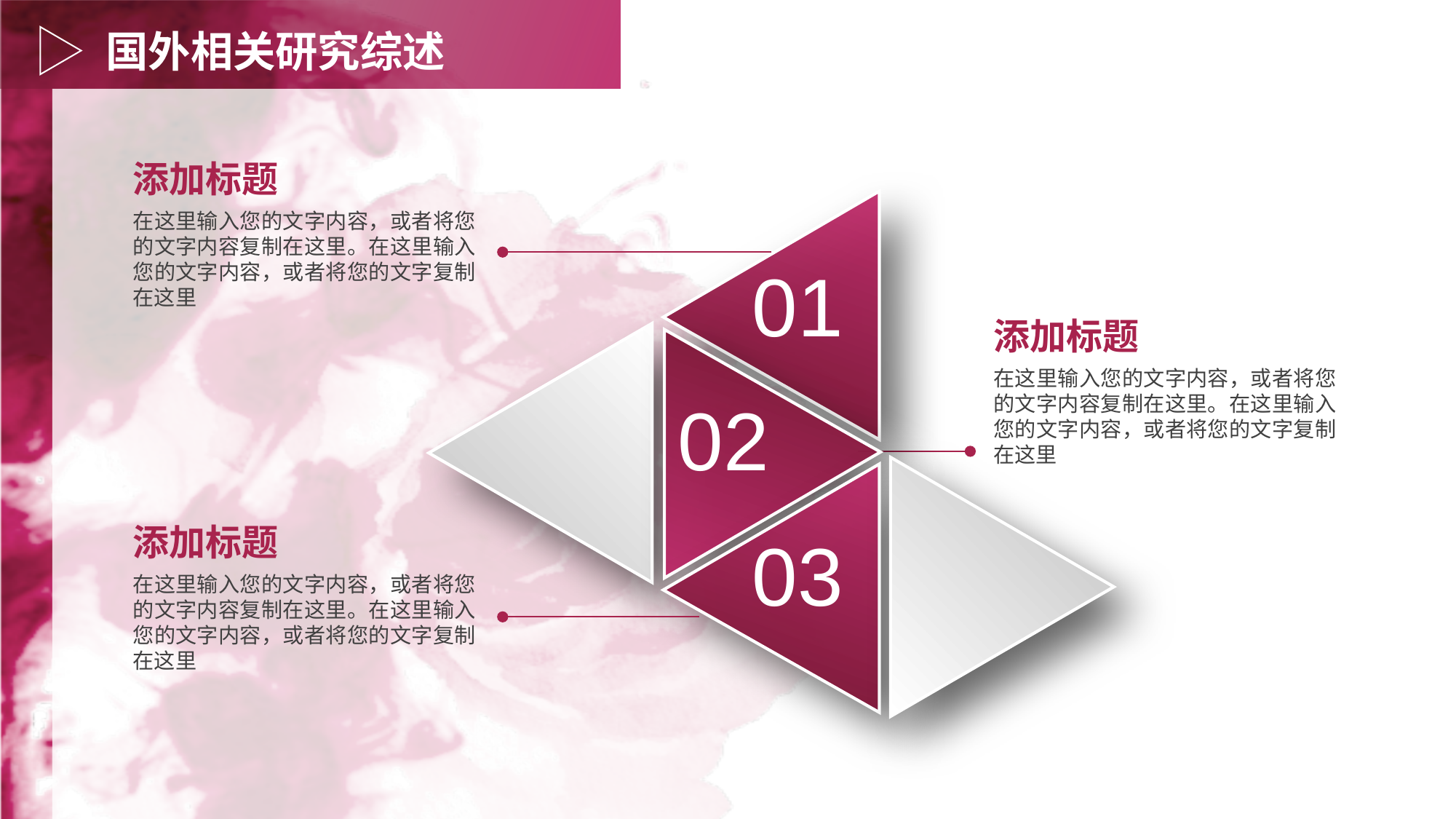

国外相关研究综述

添加标题
在这里输入您的文字内容，或者将您的文字内容复制在这里。在这里输入您的文字内容，或者将您的文字复制在这里

01
添加标题

在这里输入您的文字内容，或者将您的文字内容复制在这里。在这里输入您的文字内容，或者将您的文字复制在这里

02

添加标题
03
在这里输入您的文字内容，或者将您的文字内容复制在这里。在这里输入您的文字内容，或者将您的文字复制在这里